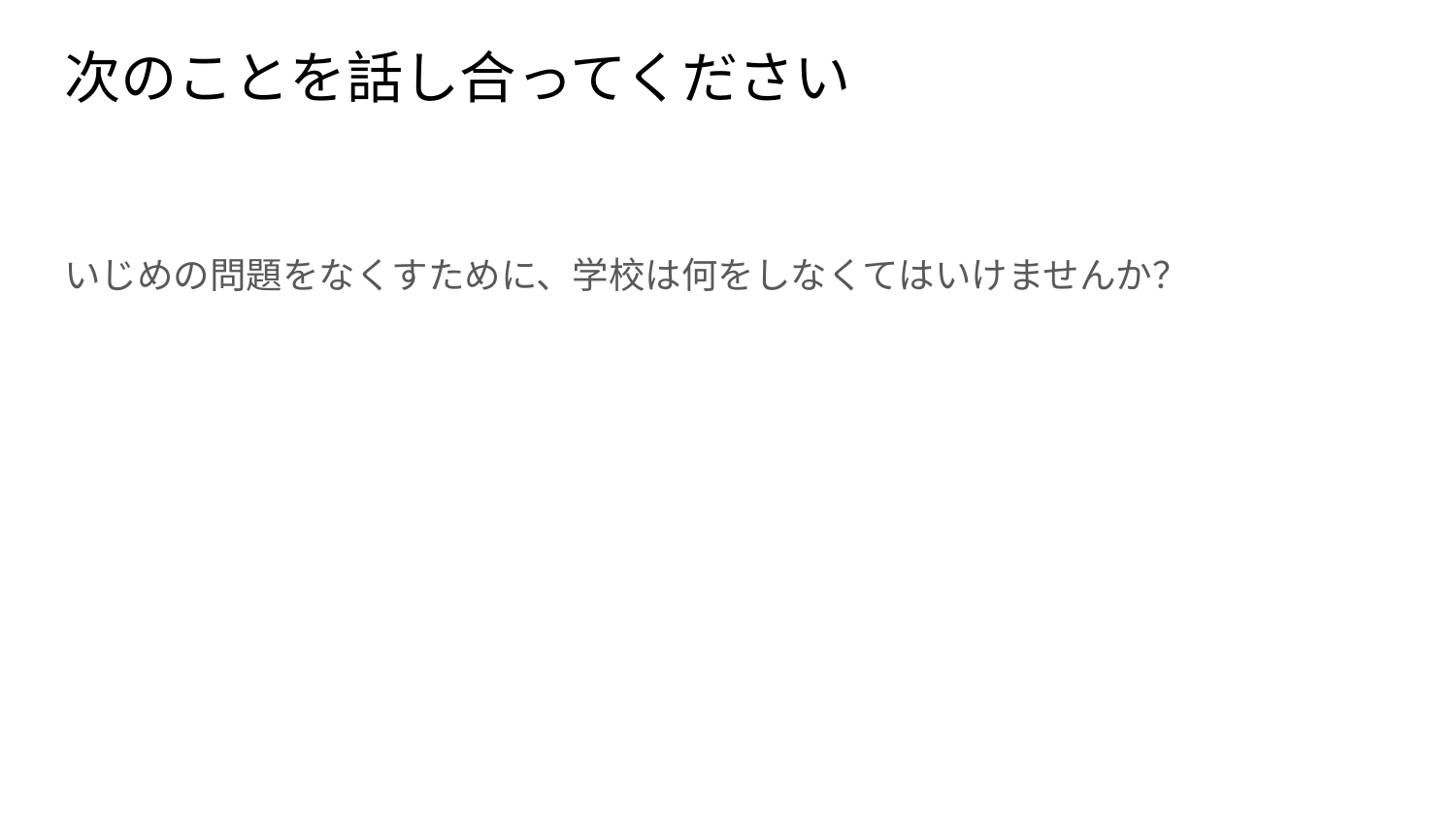

# 次のことを話し合ってください

いじめの問題をなくすために、学校は何をしなくてはいけませんか？